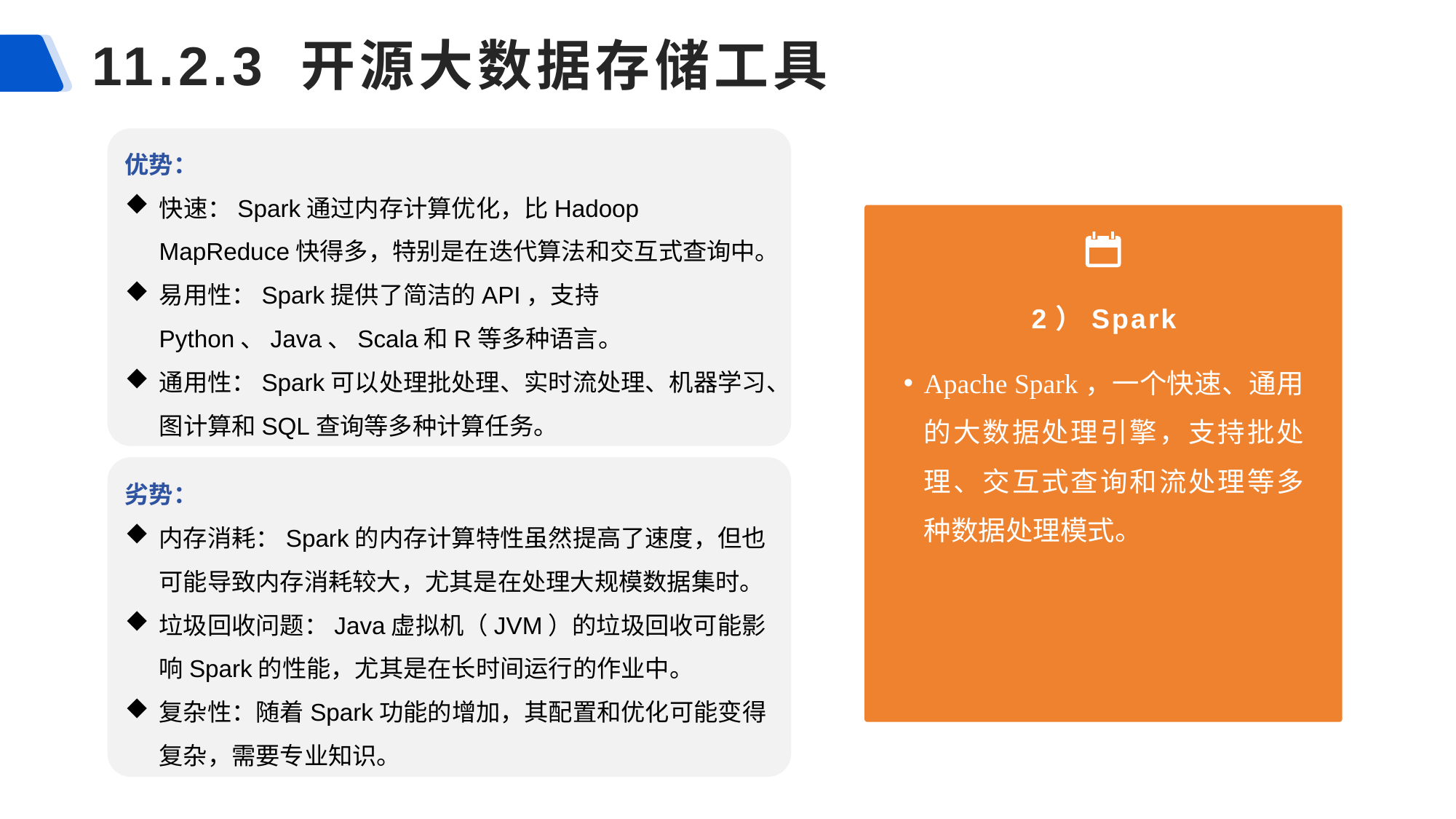

# 11.2.3 开源大数据存储工具
优势：
快速：Spark通过内存计算优化，比Hadoop MapReduce快得多，特别是在迭代算法和交互式查询中。
易用性：Spark提供了简洁的API，支持Python、Java、Scala和R等多种语言。
通用性：Spark可以处理批处理、实时流处理、机器学习、图计算和SQL查询等多种计算任务。

2）Spark
Apache Spark，一个快速、通用的大数据处理引擎，支持批处理、交互式查询和流处理等多种数据处理模式。
劣势：
内存消耗：Spark的内存计算特性虽然提高了速度，但也可能导致内存消耗较大，尤其是在处理大规模数据集时。
垃圾回收问题：Java虚拟机（JVM）的垃圾回收可能影响Spark的性能，尤其是在长时间运行的作业中。
复杂性：随着Spark功能的增加，其配置和优化可能变得复杂，需要专业知识。